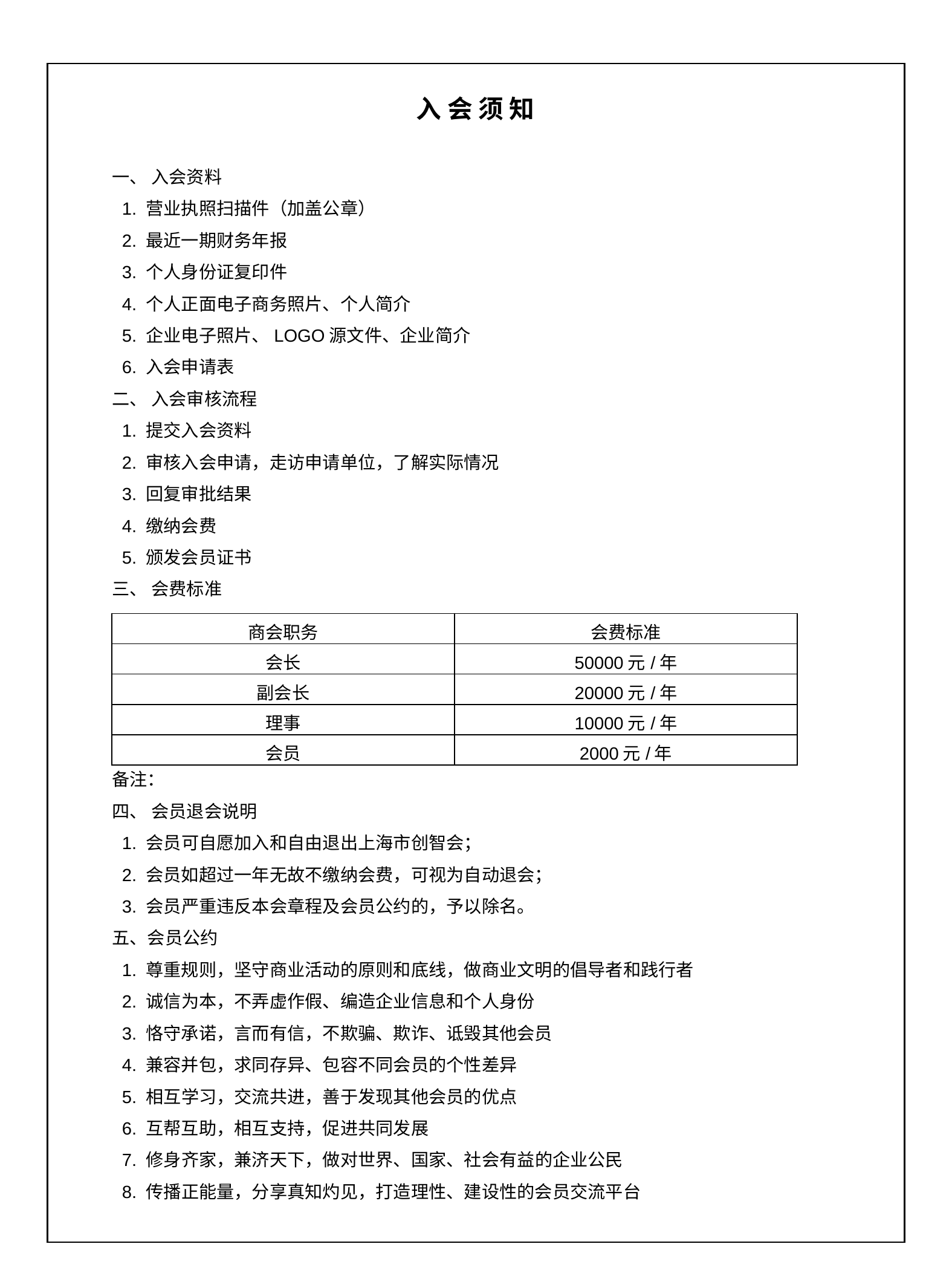

|  |
| --- |
入 会 须 知
一、 入会资料
  1. 营业执照扫描件（加盖公章）
  2. 最近一期财务年报
  3. 个人身份证复印件
  4. 个人正面电子商务照片、个人简介
  5. 企业电子照片、LOGO源文件、企业简介
  6. 入会申请表
二、 入会审核流程
  1. 提交入会资料
  2. 审核入会申请，走访申请单位，了解实际情况
  3. 回复审批结果
  4. 缴纳会费
  5. 颁发会员证书
三、 会费标准

备注：
四、 会员退会说明
  1. 会员可自愿加入和自由退出上海市创智会；
  2. 会员如超过一年无故不缴纳会费，可视为自动退会；
  3. 会员严重违反本会章程及会员公约的，予以除名。
五、会员公约
  1. 尊重规则，坚守商业活动的原则和底线，做商业文明的倡导者和践行者
  2. 诚信为本，不弄虚作假、编造企业信息和个人身份
  3. 恪守承诺，言而有信，不欺骗、欺诈、诋毁其他会员
  4. 兼容并包，求同存异、包容不同会员的个性差异
  5. 相互学习，交流共进，善于发现其他会员的优点
  6. 互帮互助，相互支持，促进共同发展
  7. 修身齐家，兼济天下，做对世界、国家、社会有益的企业公民
  8. 传播正能量，分享真知灼见，打造理性、建设性的会员交流平台

| 商会职务 | 会费标准 |
| --- | --- |
| 会长 | 50000元/年 |
| 副会长 | 20000元/年 |
| 理事 | 10000元/年 |
| 会员 | 2000元/年 |